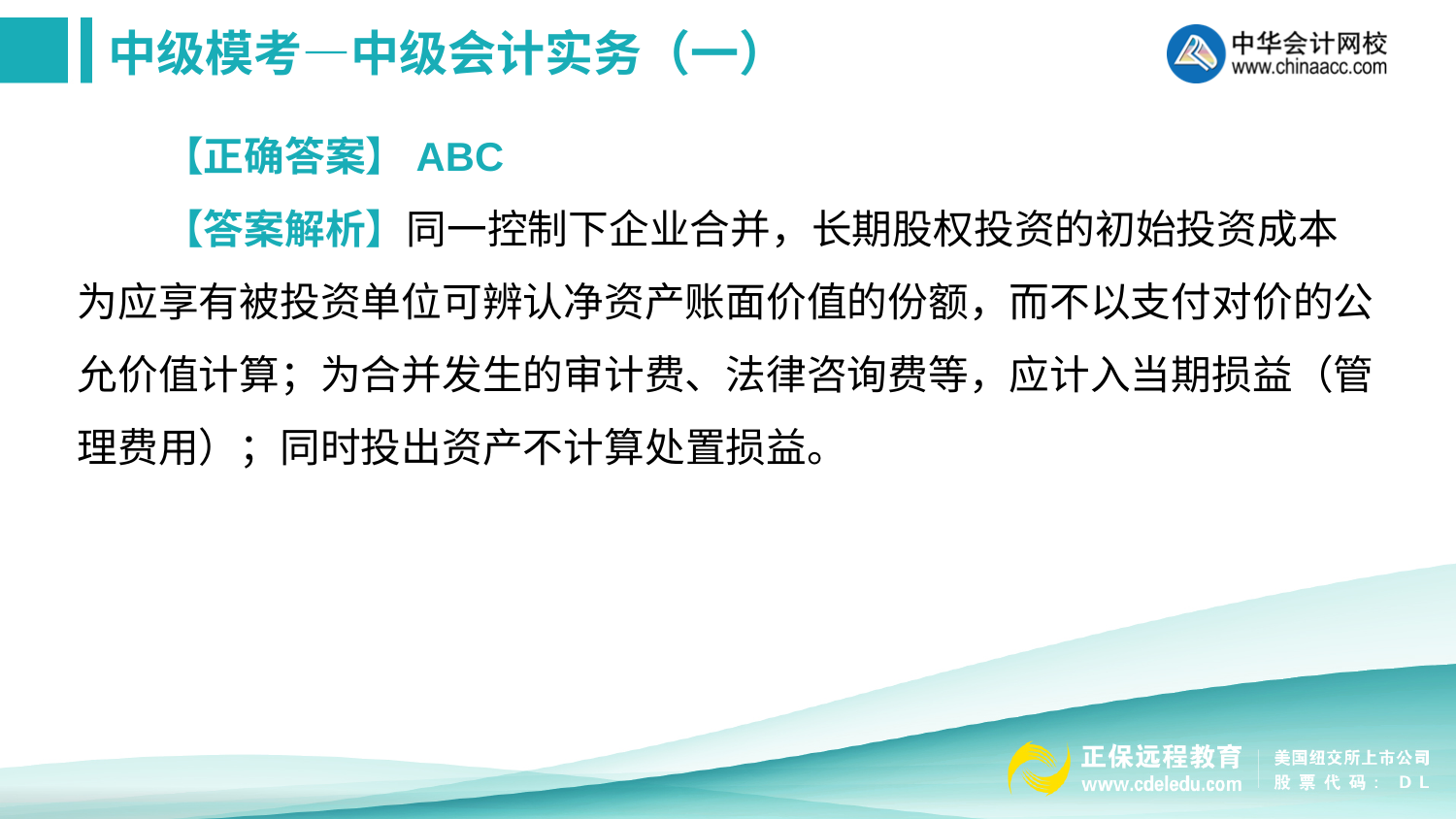

【正确答案】ABC
【答案解析】同一控制下企业合并，长期股权投资的初始投资成本为应享有被投资单位可辨认净资产账面价值的份额，而不以支付对价的公允价值计算；为合并发生的审计费、法律咨询费等，应计入当期损益（管理费用）；同时投出资产不计算处置损益。